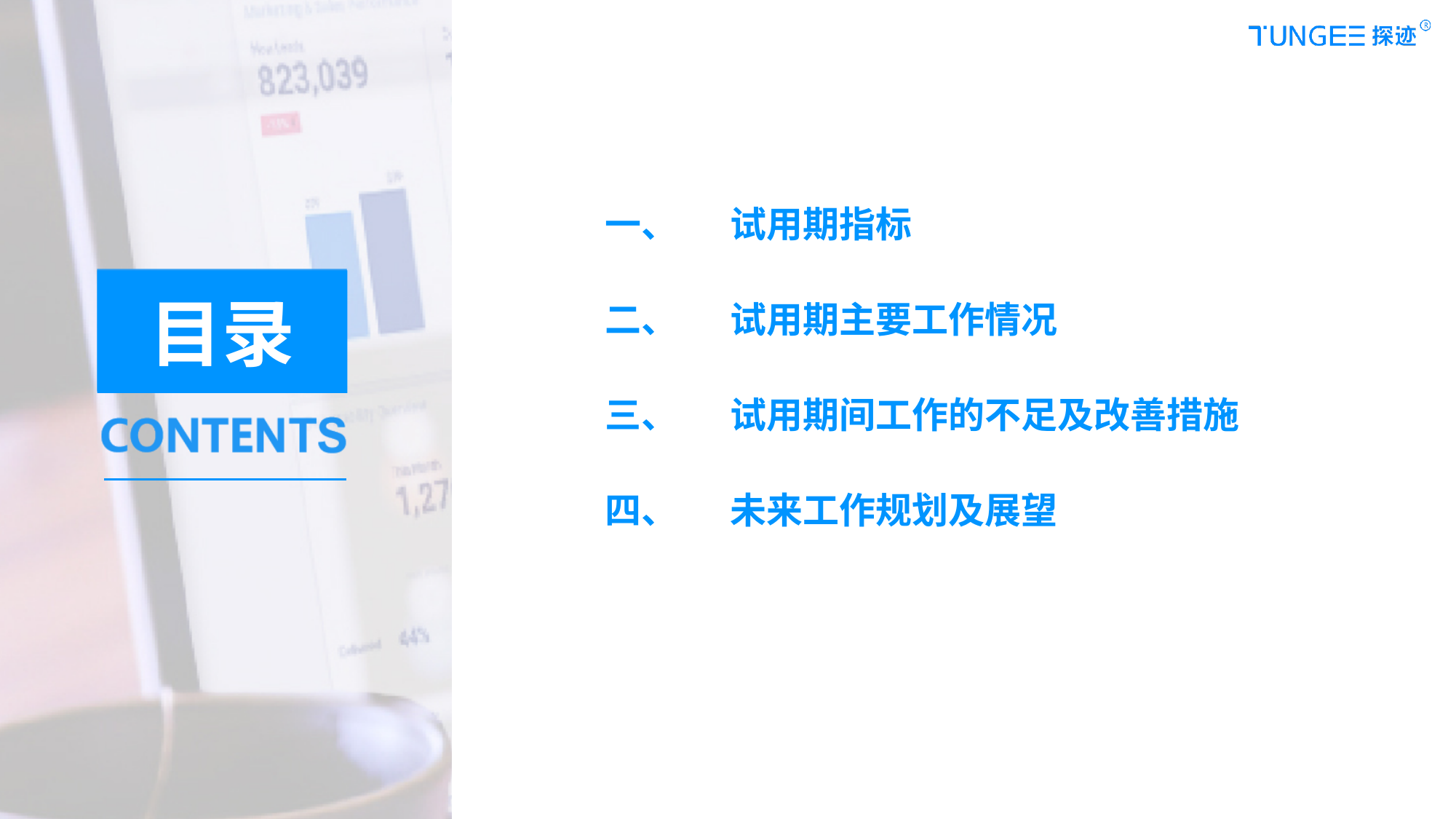

试用期指标
一、
二、
试用期主要工作情况
三、
试用期间工作的不足及改善措施
四、
未来工作规划及展望